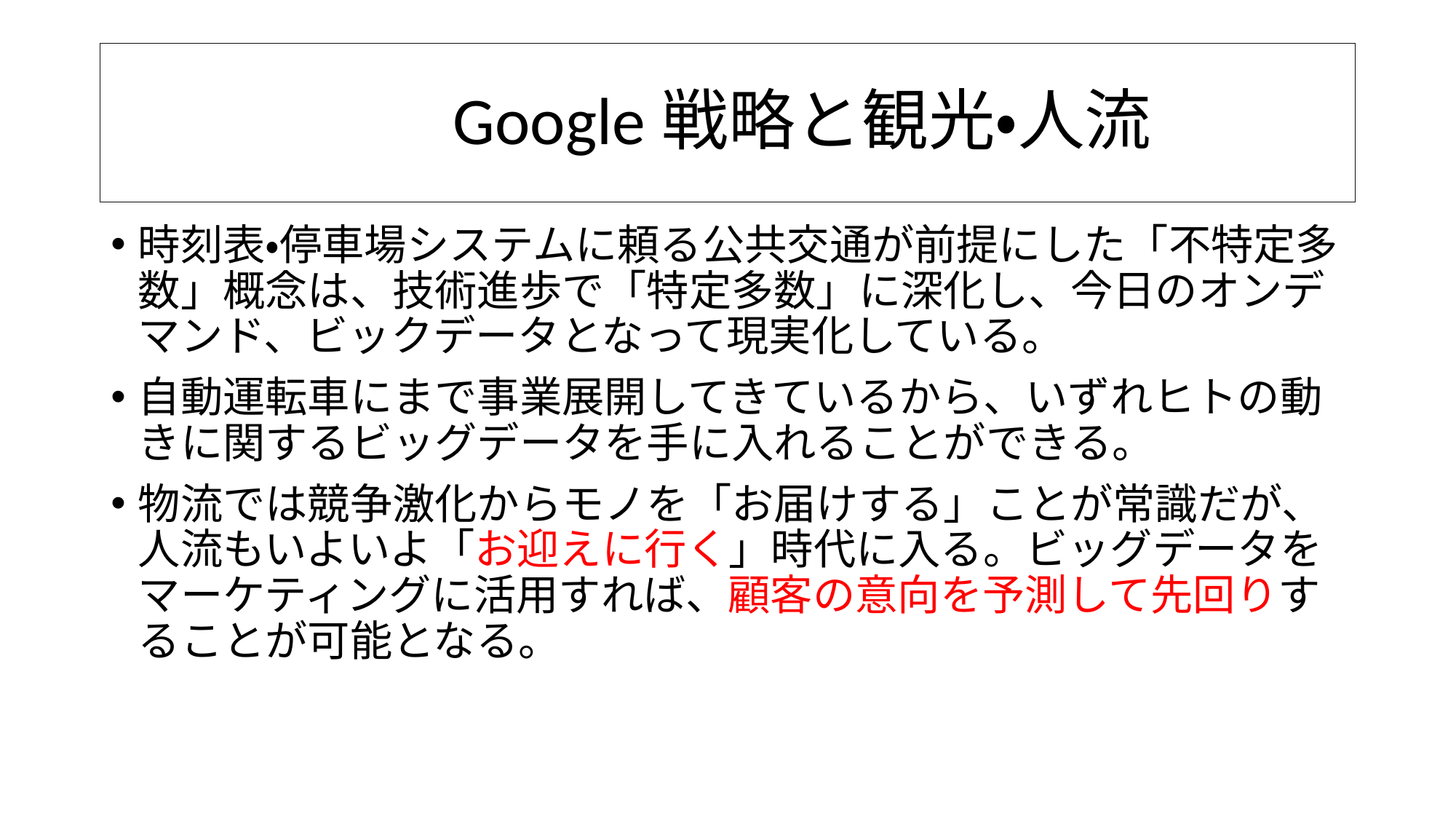

# Google戦略と観光・人流
時刻表・停車場システムに頼る公共交通が前提にした「不特定多数」概念は、技術進歩で「特定多数」に深化し、今日のオンデマンド、ビックデータとなって現実化している。
自動運転車にまで事業展開してきているから、いずれヒトの動きに関するビッグデータを手に入れることができる。
物流では競争激化からモノを「お届けする」ことが常識だが、人流もいよいよ「お迎えに行く」時代に入る。ビッグデータをマーケティングに活用すれば、顧客の意向を予測して先回りすることが可能となる。